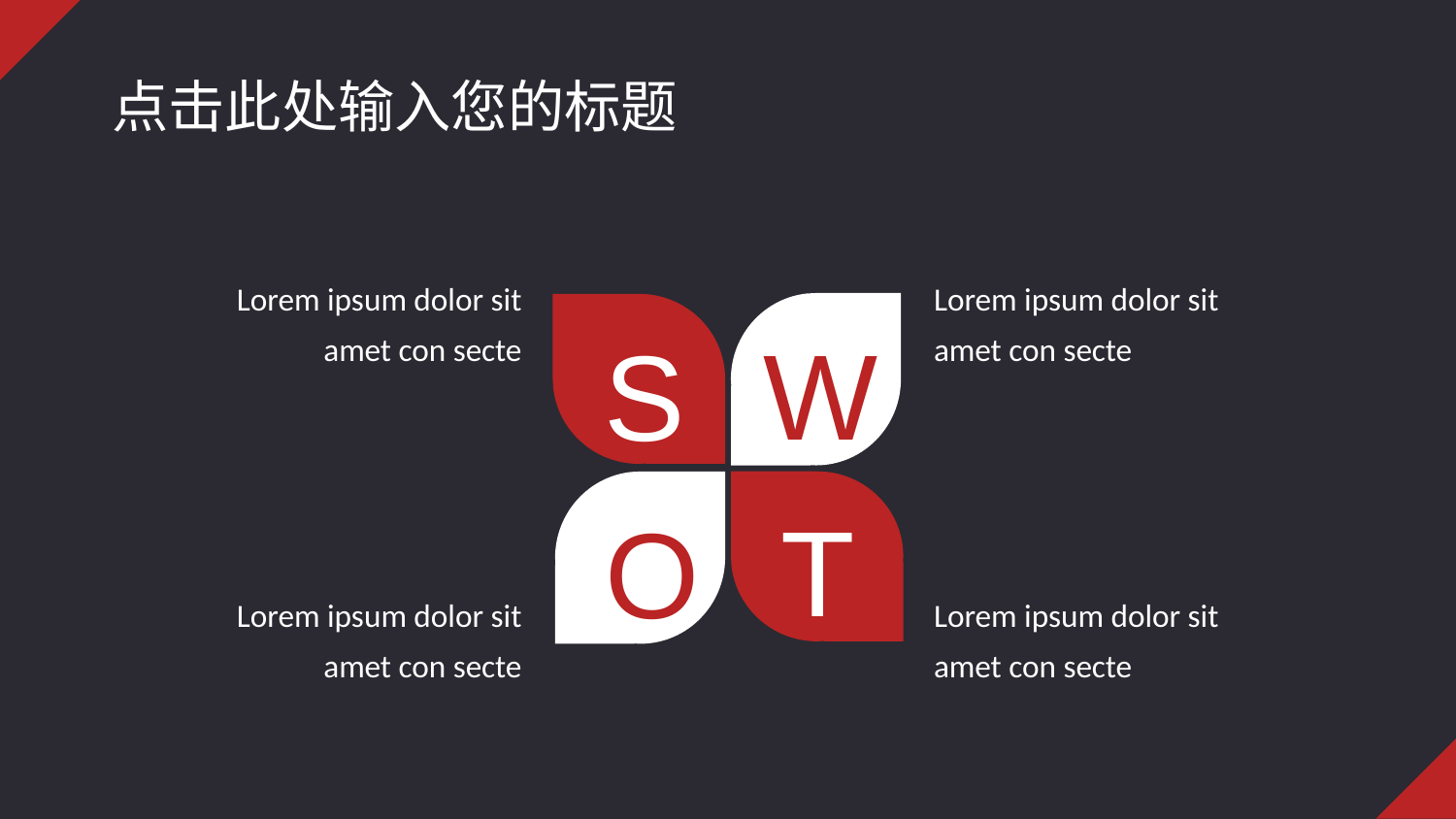

# 点击此处输入您的标题
Lorem ipsum dolor sit amet con secte
Lorem ipsum dolor sit amet con secte

W
S

T
O
Lorem ipsum dolor sit amet con secte
Lorem ipsum dolor sit amet con secte